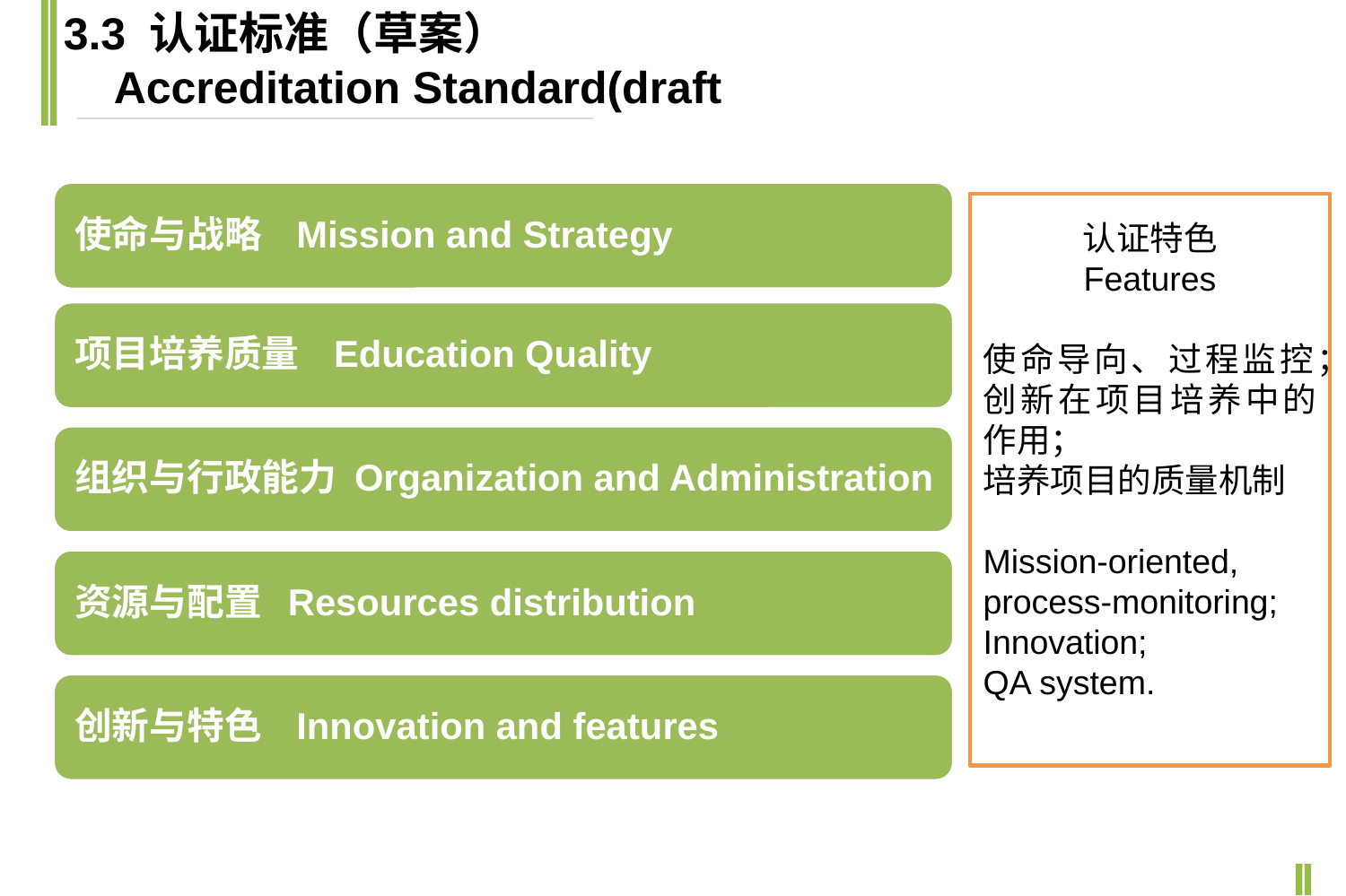

3.3 认证标准（草案）
    Accreditation Standard(draft
使命与战略   Mission and Strategy
项目培养质量   Education Quality
组织与行政能力 Organization and Administration
资源与配置  Resources distribution
创新与特色   Innovation and features
认证特色
Features

使命导向、过程监控；
创新在项目培养中的作用；
培养项目的质量机制

Mission-oriented, process-monitoring;
Innovation;
QA system.